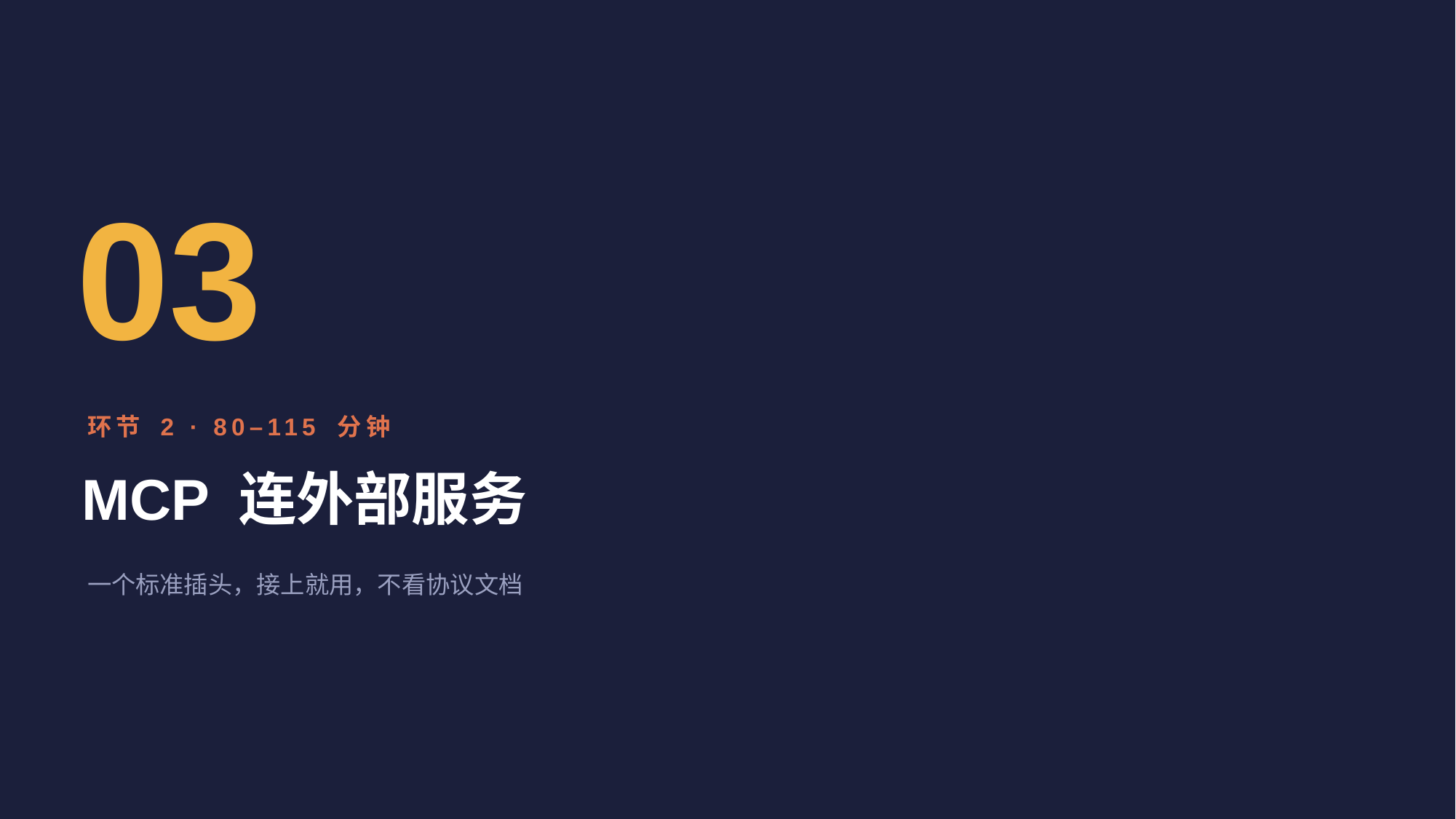

03
环节 2 · 80–115 分钟
MCP 连外部服务
一个标准插头，接上就用，不看协议文档